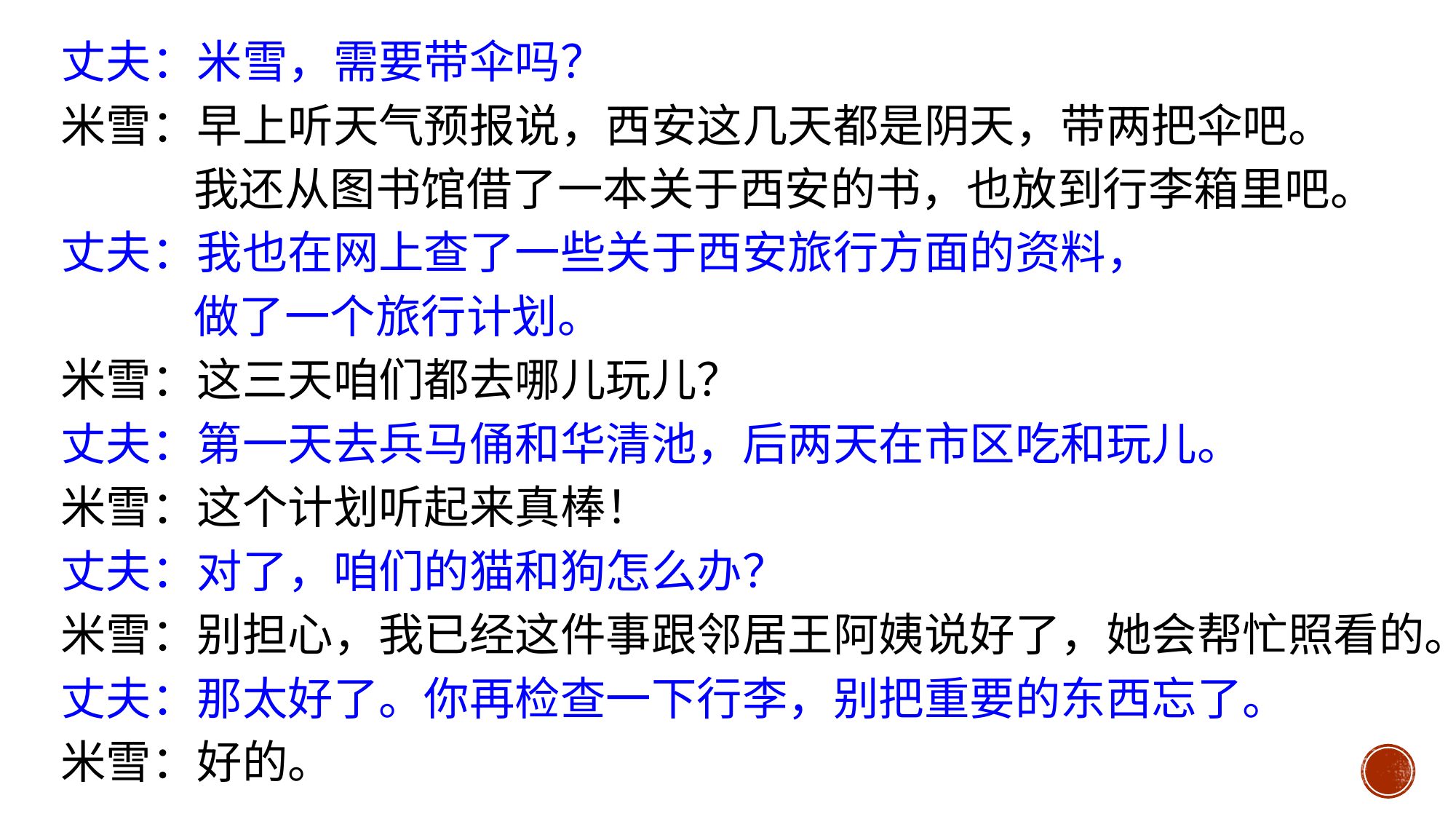

丈夫：米雪，需要带伞吗？
米雪：早上听天气预报说，西安这几天都是阴天，带两把伞吧。
            我还从图书馆借了一本关于西安的书，也放到行李箱里吧。
丈夫：我也在网上查了一些关于西安旅行方面的资料，
            做了一个旅行计划。
米雪：这三天咱们都去哪儿玩儿？
丈夫：第一天去兵马俑和华清池，后两天在市区吃和玩儿。
米雪：这个计划听起来真棒！
丈夫：对了，咱们的猫和狗怎么办？
米雪：别担心，我已经这件事跟邻居王阿姨说好了，她会帮忙照看的。
丈夫：那太好了。你再检查一下行李，别把重要的东西忘了。
米雪：好的。